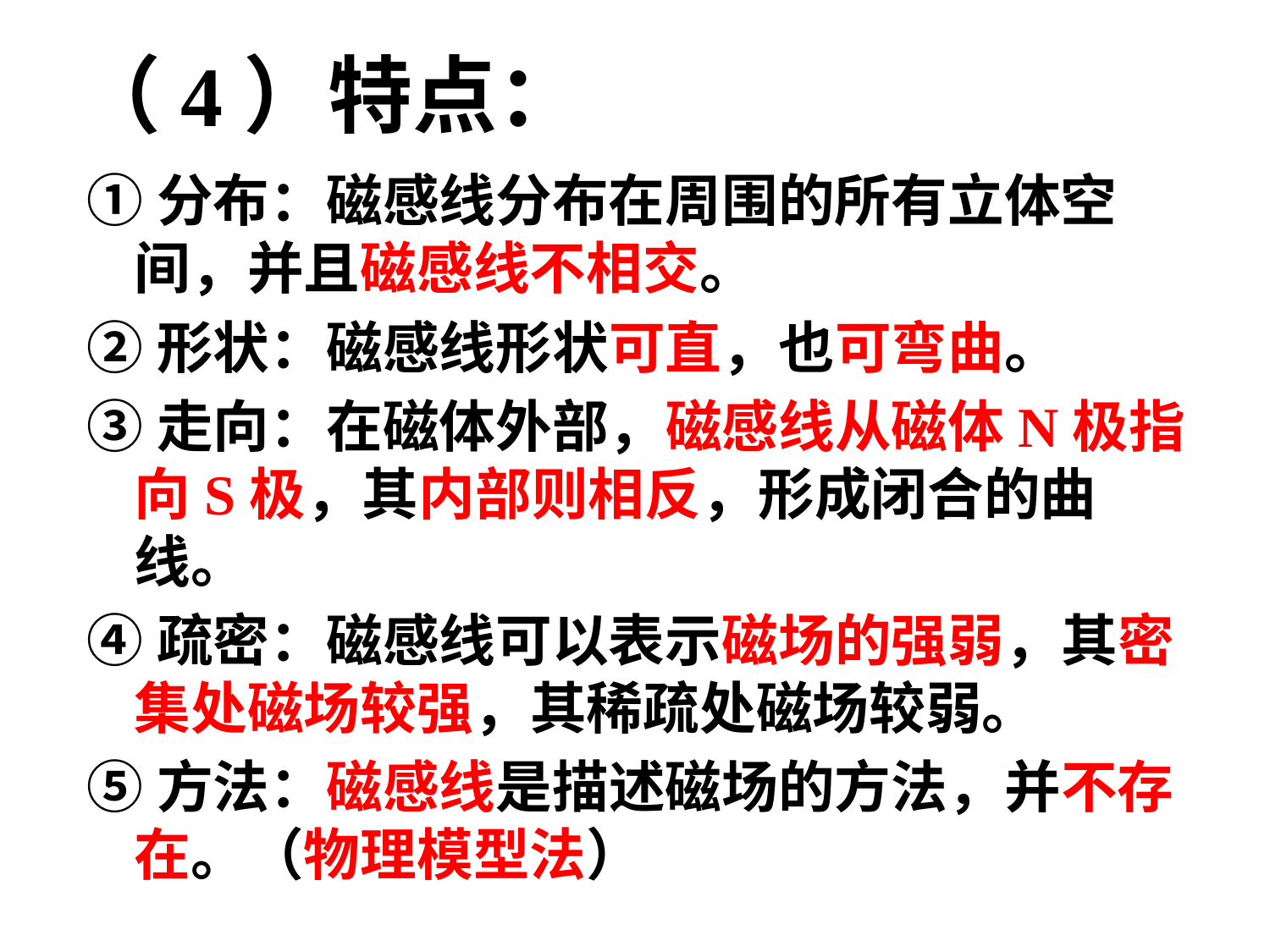

# （4）特点：
①分布：磁感线分布在周围的所有立体空间，并且磁感线不相交。
②形状：磁感线形状可直，也可弯曲。
③走向：在磁体外部，磁感线从磁体N极指向S极，其内部则相反，形成闭合的曲线。
④疏密：磁感线可以表示磁场的强弱，其密集处磁场较强，其稀疏处磁场较弱。
⑤方法：磁感线是描述磁场的方法，并不存在。（物理模型法）